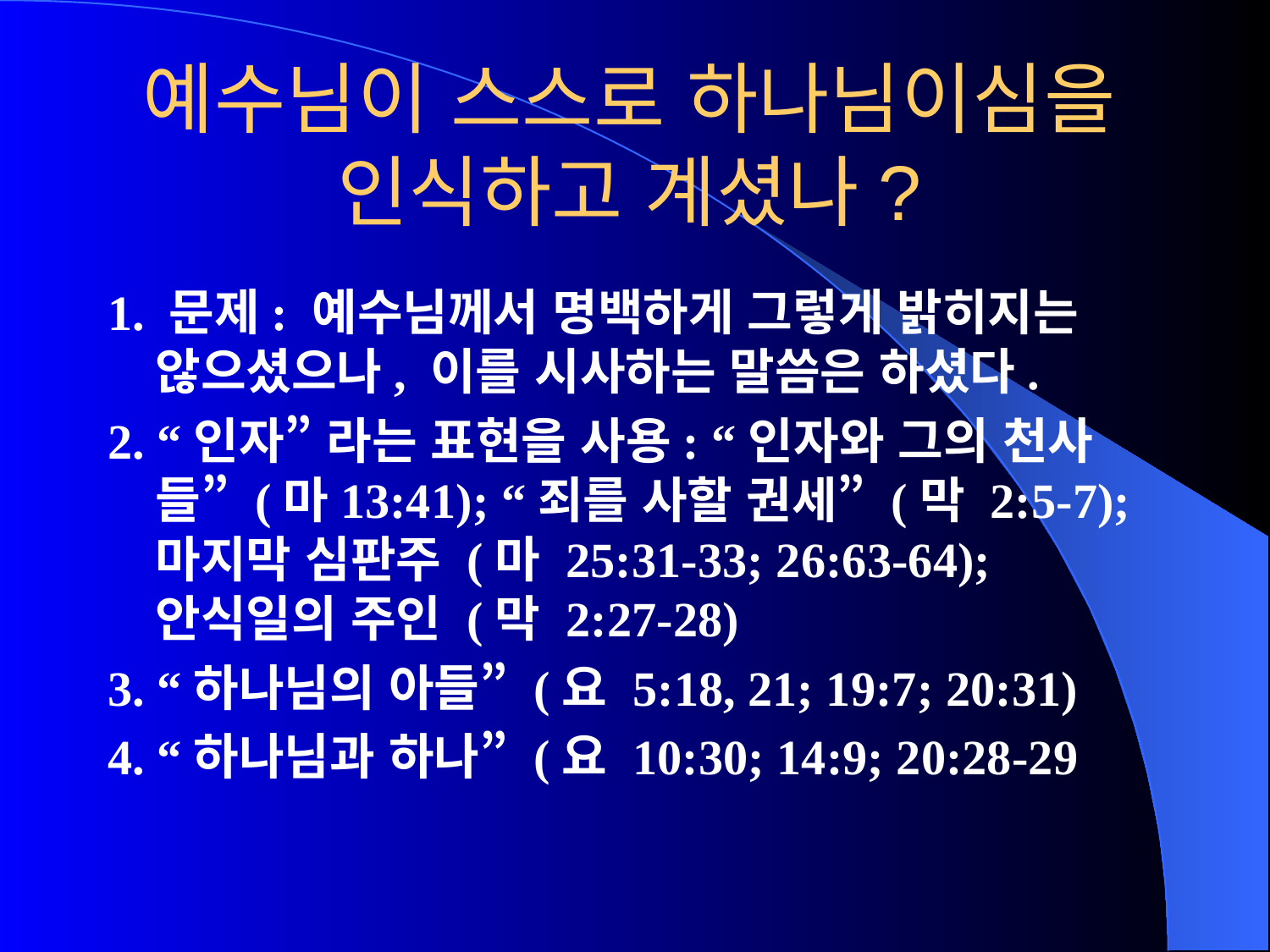

# 예수님이 스스로 하나님이심을 인식하고 계셨나?
1. 문제: 예수님께서 명백하게 그렇게 밝히지는 않으셨으나, 이를 시사하는 말씀은 하셨다.
2. “인자” 라는 표현을 사용: “인자와 그의 천사들” (마13:41); “죄를 사할 권세” (막 2:5-7); 마지막 심판주 (마 25:31-33; 26:63-64); 안식일의 주인 (막 2:27-28)
3. “하나님의 아들” (요 5:18, 21; 19:7; 20:31)
4. “하나님과 하나” (요 10:30; 14:9; 20:28-29